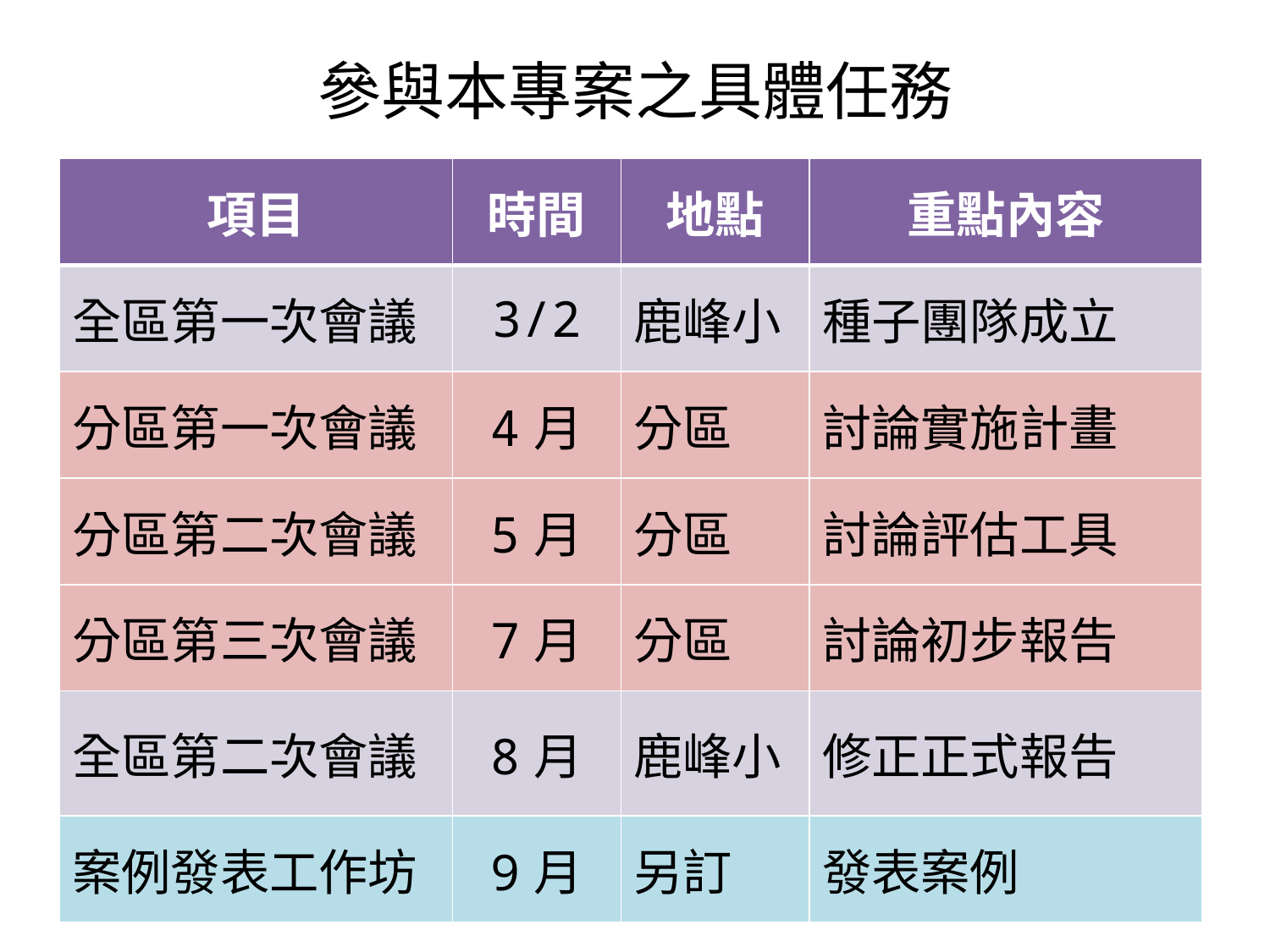

# 參與本專案之具體任務
| 項目 | 時間 | 地點 | 重點內容 |
| --- | --- | --- | --- |
| 全區第一次會議 | 3/2 | 鹿峰小 | 種子團隊成立 |
| 分區第一次會議 | 4月 | 分區 | 討論實施計畫 |
| 分區第二次會議 | 5月 | 分區 | 討論評估工具 |
| 分區第三次會議 | 7月 | 分區 | 討論初步報告 |
| 全區第二次會議 | 8月 | 鹿峰小 | 修正正式報告 |
| 案例發表工作坊 | 9月 | 另訂 | 發表案例 |